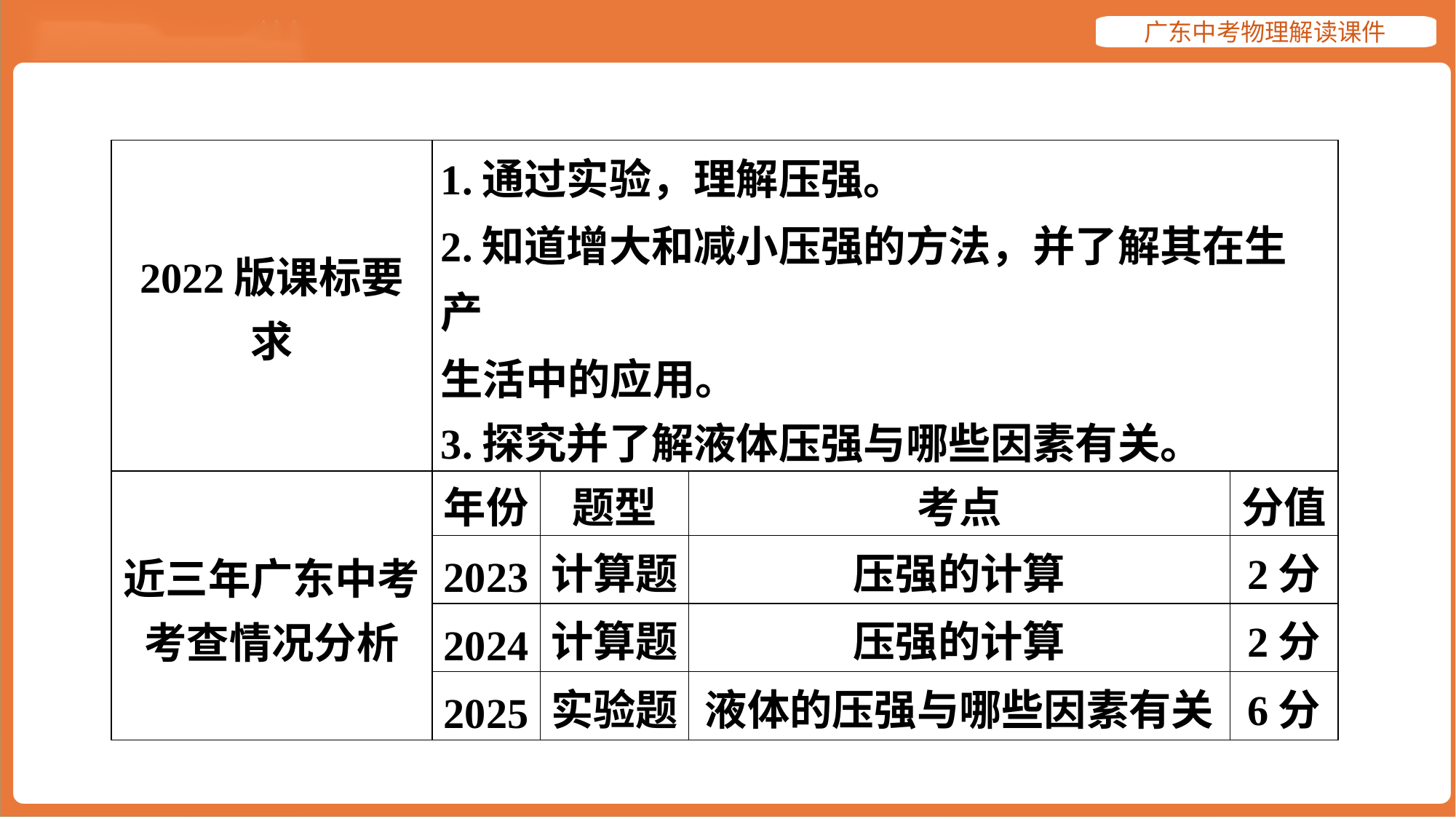

| 2022版课标要求 | 1.通过实验，理解压强。 2.知道增大和减小压强的方法，并了解其在生产 生活中的应用。 3.探究并了解液体压强与哪些因素有关。 |  |  |  |
| --- | --- | --- | --- | --- |
| 近三年广东中考 考查情况分析 | 年份 | 题型 | 考点 | 分值 |
|  | 2023 | 计算题 | 压强的计算 | 2分 |
|  | 2024 | 计算题 | 压强的计算 | 2分 |
|  | 2025 | 实验题 | 液体的压强与哪些因素有关 | 6分 |